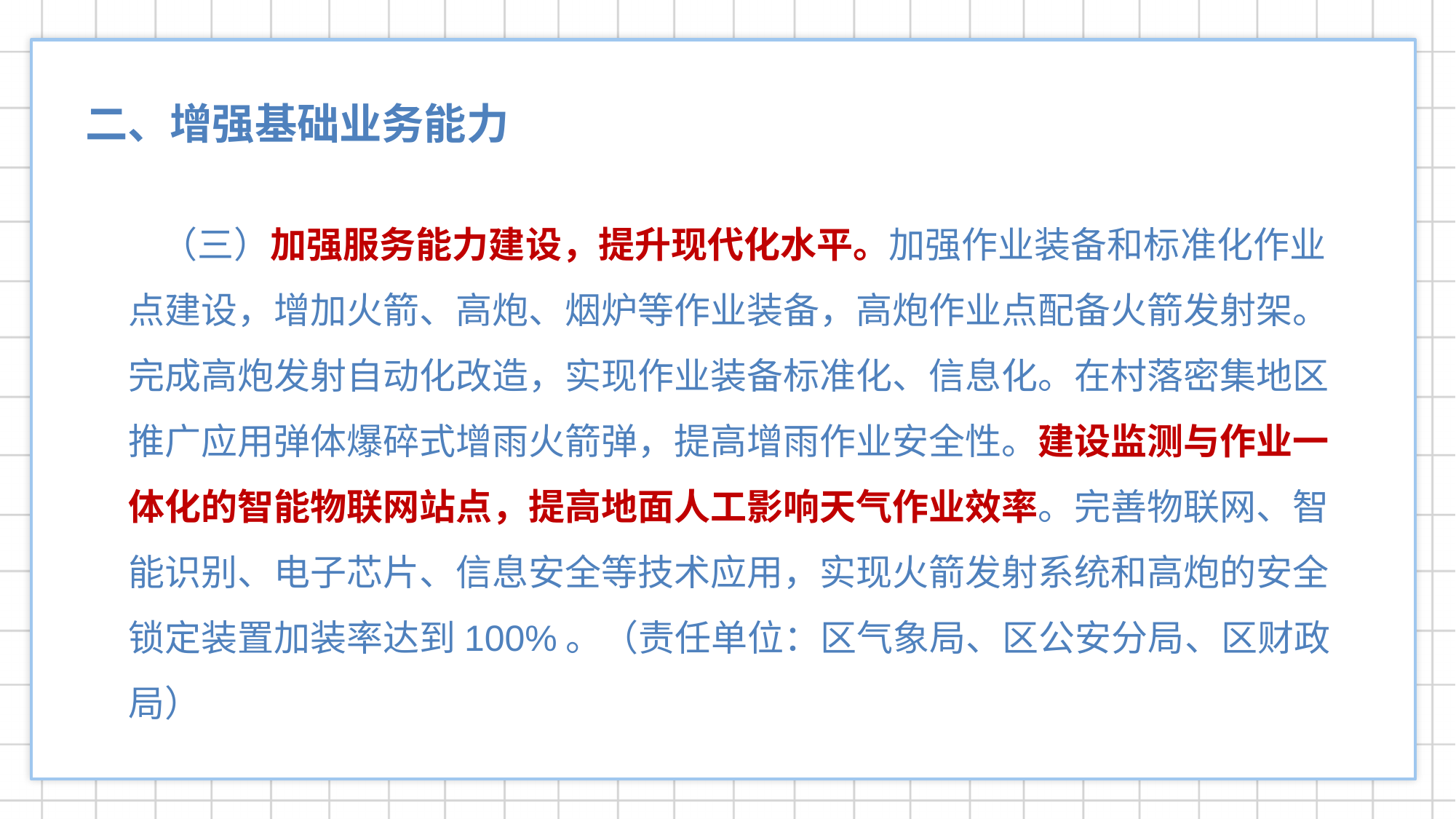

二、增强基础业务能力
   （三）加强服务能力建设，提升现代化水平。加强作业装备和标准化作业点建设，增加火箭、高炮、烟炉等作业装备，高炮作业点配备火箭发射架。完成高炮发射自动化改造，实现作业装备标准化、信息化。在村落密集地区推广应用弹体爆碎式增雨火箭弹，提高增雨作业安全性。建设监测与作业一体化的智能物联网站点，提高地面人工影响天气作业效率。完善物联网、智能识别、电子芯片、信息安全等技术应用，实现火箭发射系统和高炮的安全锁定装置加装率达到100%。（责任单位：区气象局、区公安分局、区财政局）